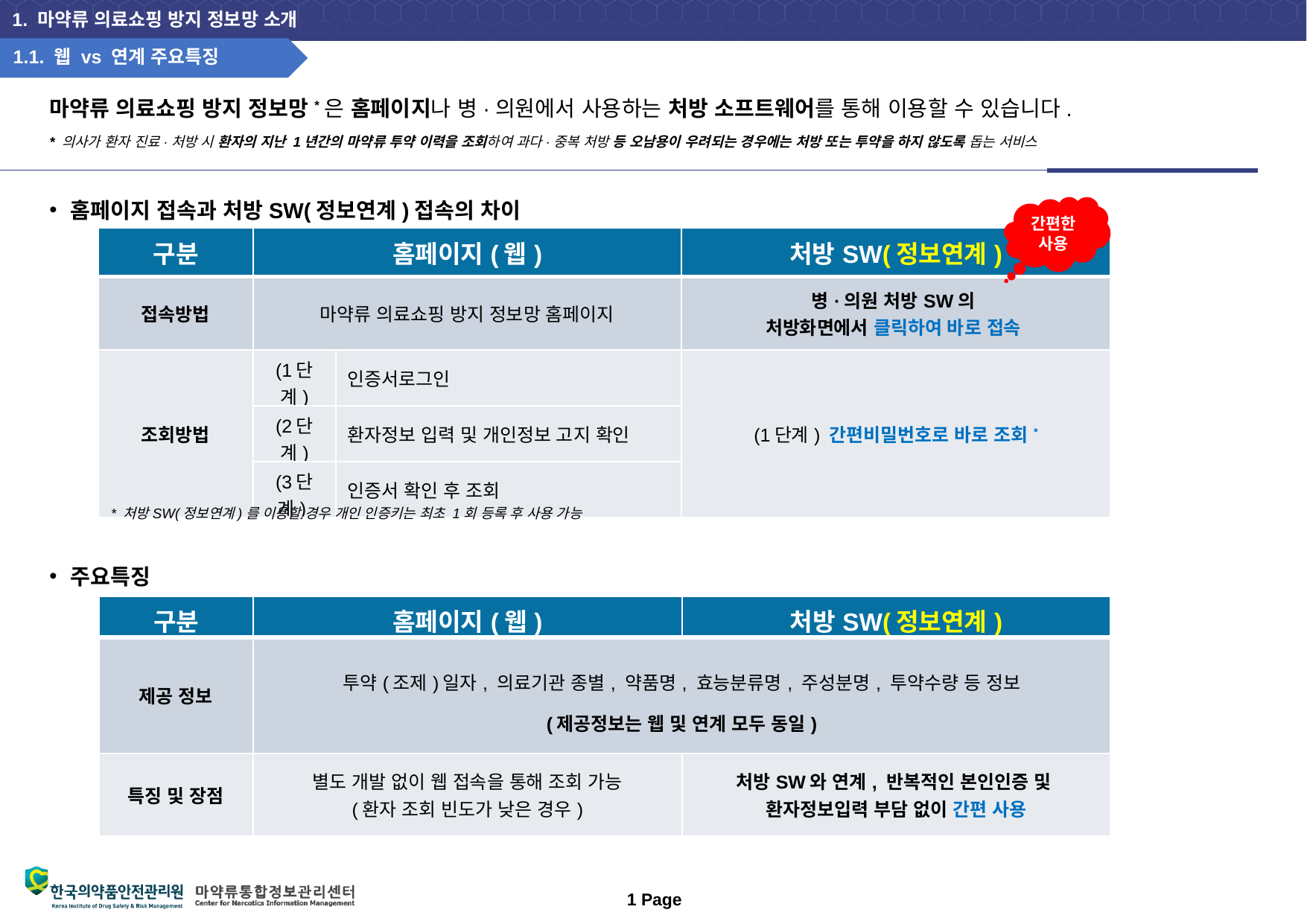

1.1. 웹 vs 연계 주요특징
마약류 의료쇼핑 방지 정보망*은 홈페이지나 병·의원에서 사용하는 처방 소프트웨어를 통해 이용할 수 있습니다.
* 의사가 환자 진료·처방 시 환자의 지난 1년간의 마약류 투약 이력을 조회하여 과다·중복 처방 등 오남용이 우려되는 경우에는 처방 또는 투약을 하지 않도록 돕는 서비스
홈페이지 접속과 처방SW(정보연계)접속의 차이
간편한
사용
| 구분 | 홈페이지(웹) |  | 처방SW(정보연계) |
| --- | --- | --- | --- |
| 접속방법 | 마약류 의료쇼핑 방지 정보망 홈페이지 |  | 병·의원 처방SW의 처방화면에서 클릭하여 바로 접속 |
| 조회방법 | (1단계) | 인증서로그인 | (1단계) 간편비밀번호로 바로 조회\* |
|  | (2단계) | 환자정보 입력 및 개인정보 고지 확인 |  |
|  | (3단계) | 인증서 확인 후 조회 |  |
* 처방SW(정보연계)를 이용할 경우 개인 인증키는 최초 1회 등록 후 사용 가능
주요특징
| 구분 | 홈페이지(웹) | 처방SW(정보연계) |
| --- | --- | --- |
| 제공 정보 | 투약(조제)일자, 의료기관 종별, 약품명, 효능분류명, 주성분명, 투약수량 등 정보 (제공정보는 웹 및 연계 모두 동일) |  |
| 특징 및 장점 | 별도 개발 없이 웹 접속을 통해 조회 가능 (환자 조회 빈도가 낮은 경우) | 처방SW와 연계, 반복적인 본인인증 및 환자정보입력 부담 없이 간편 사용 |